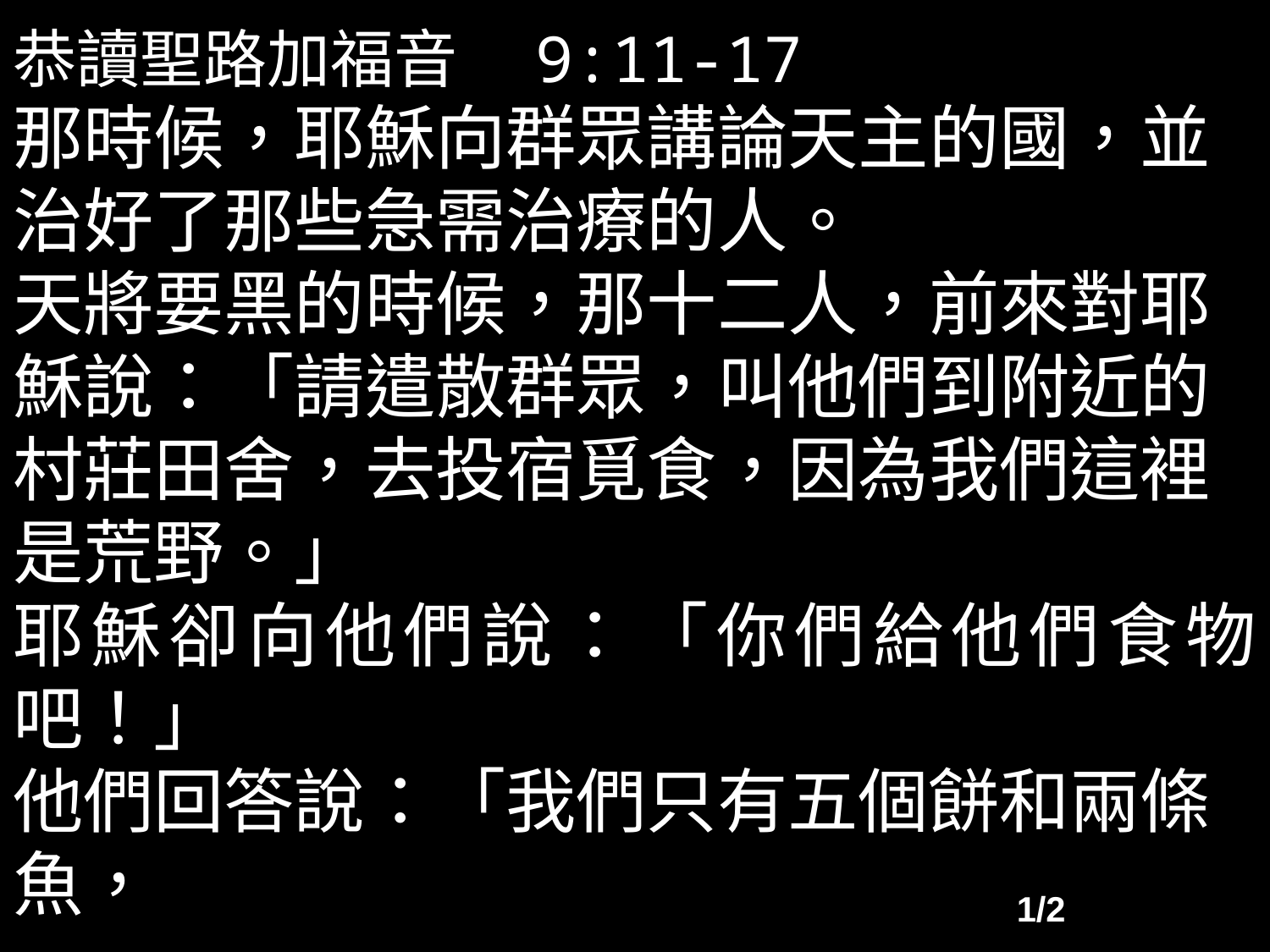

恭讀聖路加福音　9:11-17
那時候，耶穌向群眾講論天主的國，並治好了那些急需治療的人。
天將要黑的時候，那十二人，前來對耶穌說：「請遣散群眾，叫他們到附近的村莊田舍，去投宿覓食，因為我們這裡是荒野。」
耶穌卻向他們說：「你們給他們食物吧！」
他們回答說：「我們只有五個餅和兩條魚，
   1/2